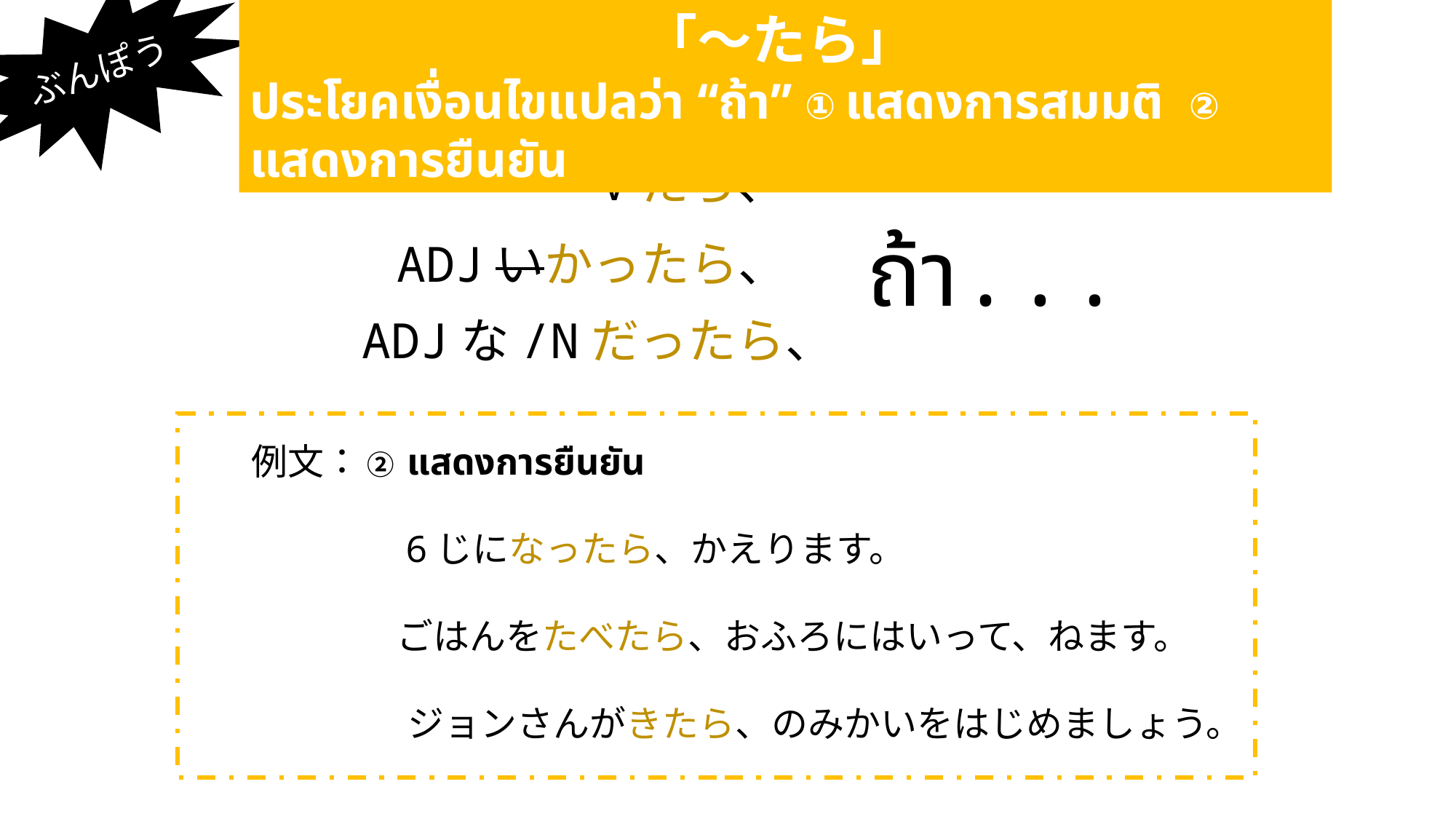

ぶんぽう
「～たら」
ประโยคเงื่อนไขแปลว่า “ถ้า” ① แสดงการสมมติ  ②  แสดงการยืนยัน
Vたら、
　　ถ้า...
ADJいかったら、
ADJな/Nだったら、

例文： ② แสดงการยืนยัน
　　　　6じになったら、かえります。
　　　　ごはんをたべたら、おふろにはいって、ねます。
                  ジョンさんがきたら、のみかいをはじめましょう。